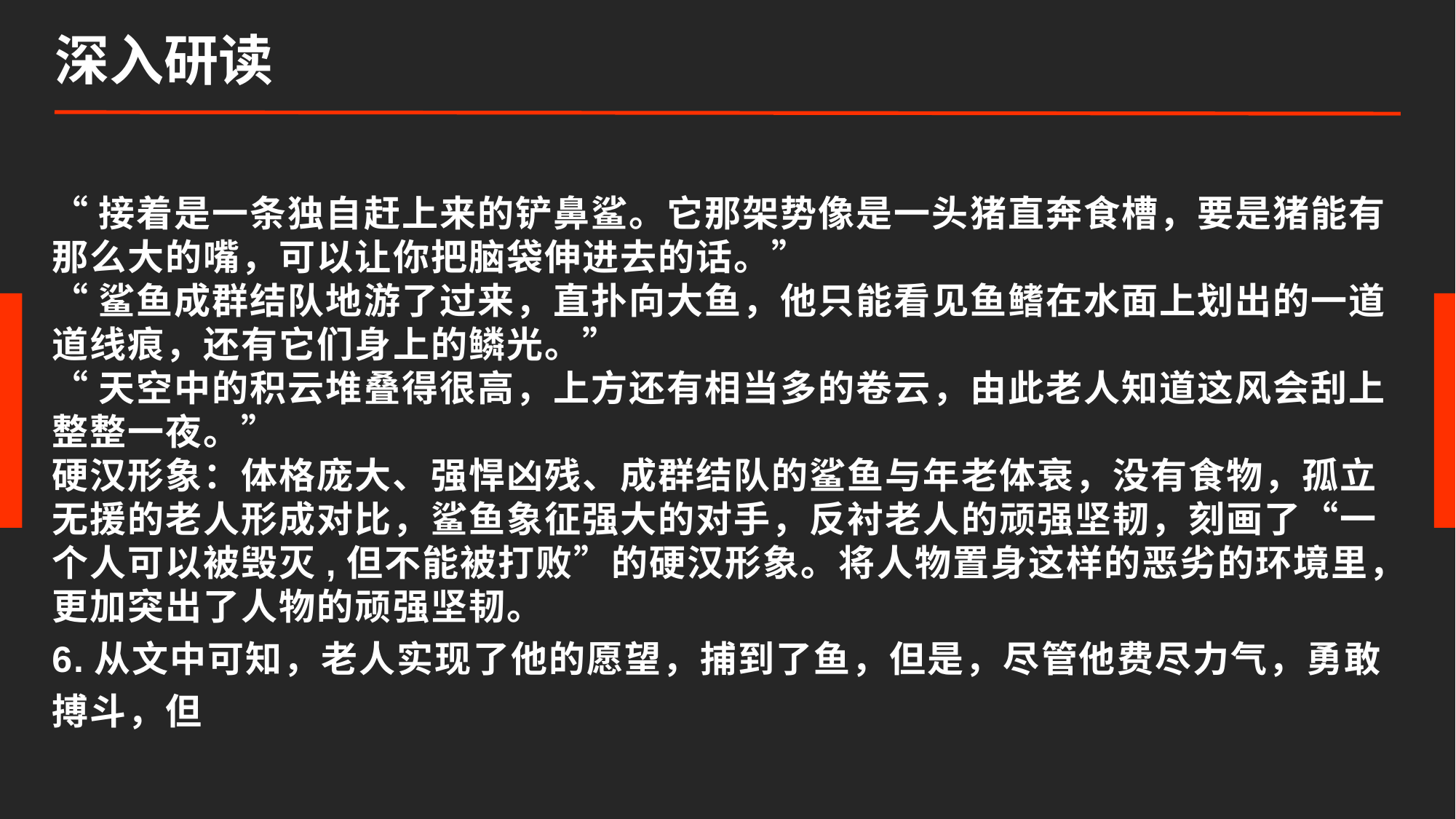

深入研读
“接着是一条独自赶上来的铲鼻鲨。它那架势像是一头猪直奔食槽，要是猪能有那么大的嘴，可以让你把脑袋伸进去的话。”
“鲨鱼成群结队地游了过来，直扑向大鱼，他只能看见鱼鳍在水面上划出的一道道线痕，还有它们身上的鳞光。”
“天空中的积云堆叠得很高，上方还有相当多的卷云，由此老人知道这风会刮上整整一夜。”
硬汉形象：体格庞大、强悍凶残、成群结队的鲨鱼与年老体衰，没有食物，孤立无援的老人形成对比，鲨鱼象征强大的对手，反衬老人的顽强坚韧，刻画了“一个人可以被毁灭,但不能被打败”的硬汉形象。将人物置身这样的恶劣的环境里，更加突出了人物的顽强坚韧。
6.从文中可知，老人实现了他的愿望，捕到了鱼，但是，尽管他费尽力气，勇敢搏斗，但